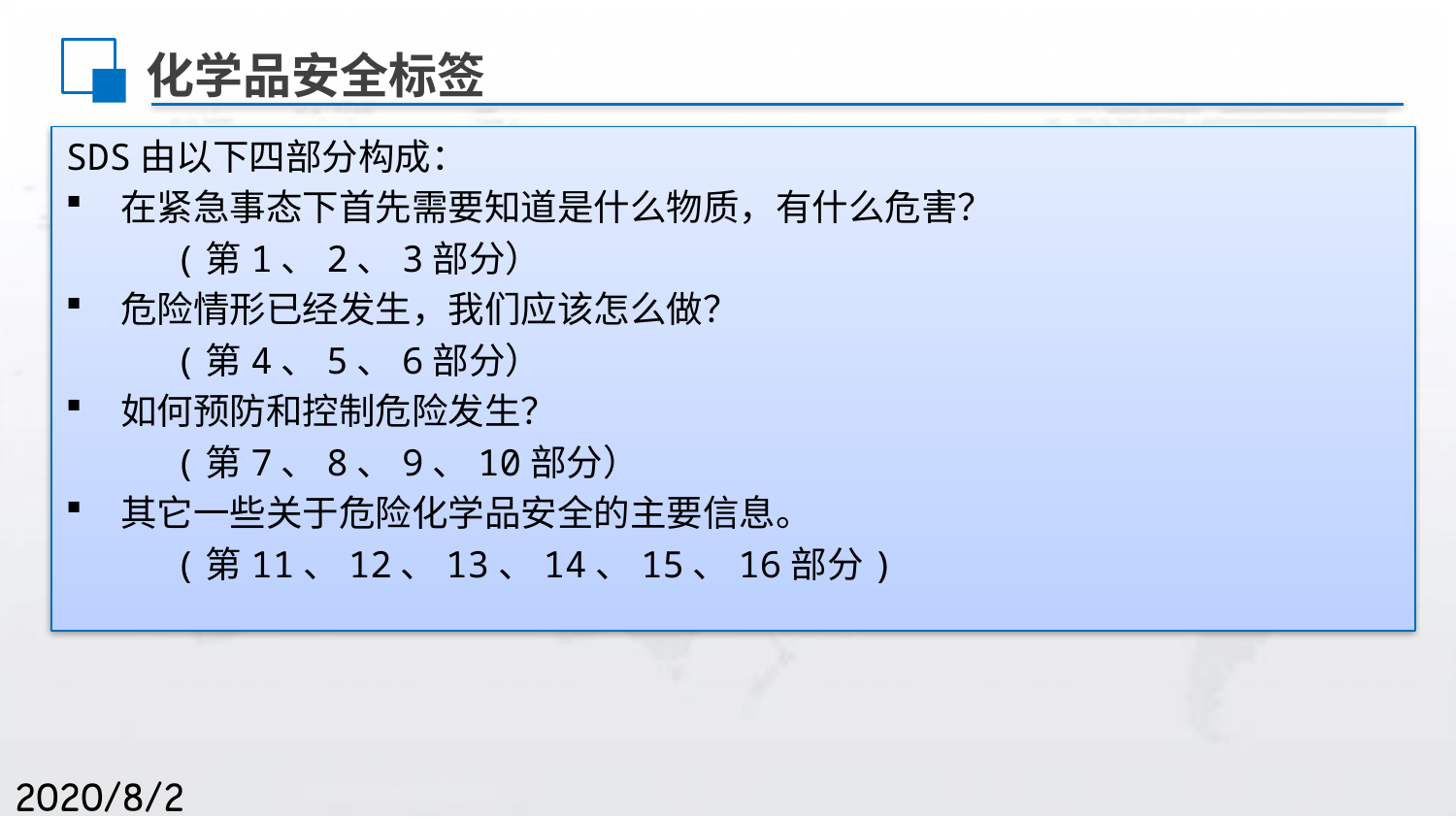

化学品安全标签
SDS由以下四部分构成：
在紧急事态下首先需要知道是什么物质，有什么危害？
     (第1、2、3部分）
危险情形已经发生，我们应该怎么做？
     (第4、5、6部分）
如何预防和控制危险发生？
     (第7、8、9、10部分）
其它一些关于危险化学品安全的主要信息。
     (第11、12、13、14、15、16部分)
2020/8/2